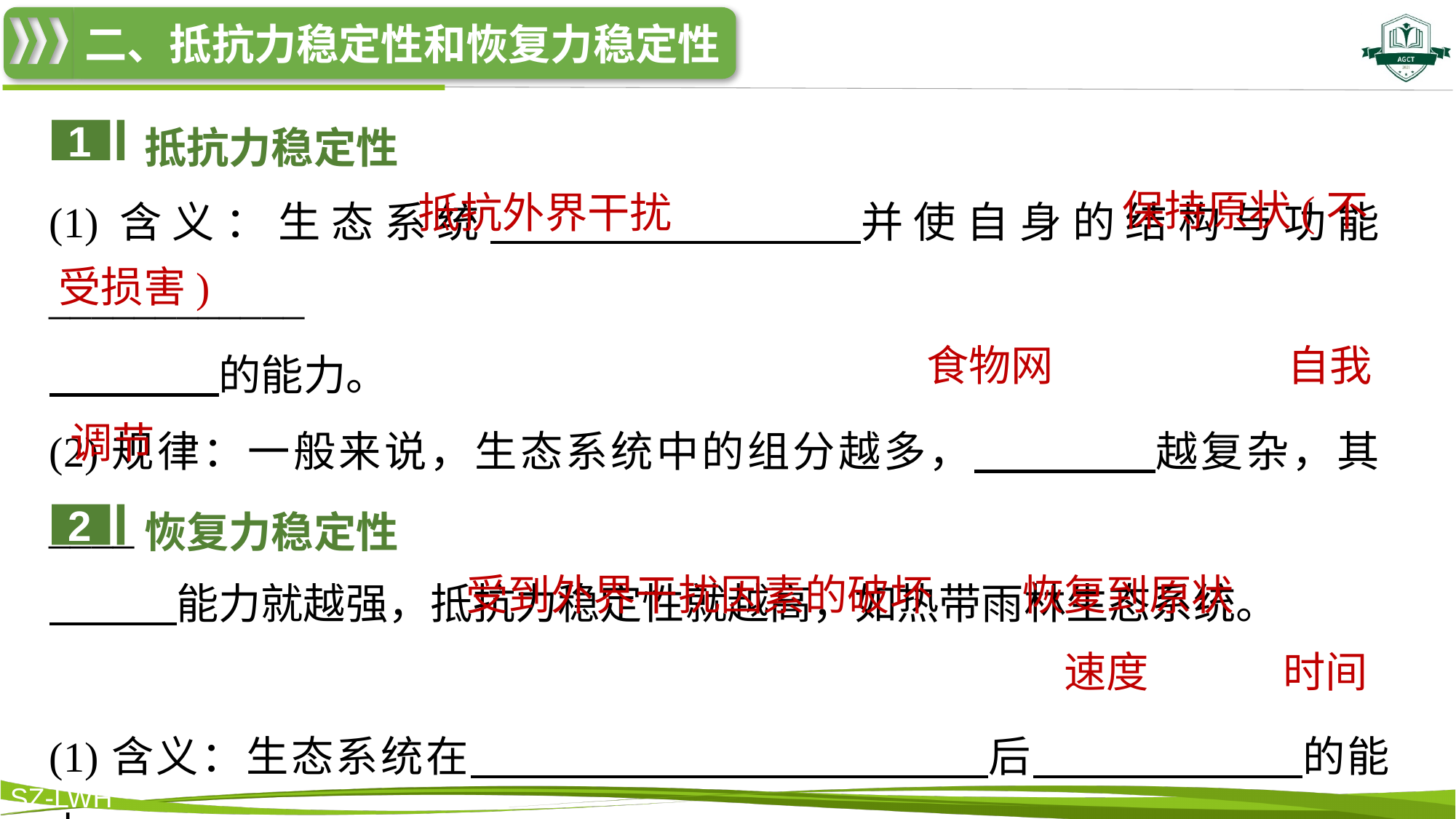

1.抵抗力稳定性
(1)含义：生态系统　　　　　　　并使自身的结构与功能____________
　　　　的能力。
(2)规律：一般来说，生态系统中的组分越多，　　　　越复杂，其____
　　　能力就越强，抵抗力稳定性就越高，如热带雨林生态系统。
2.恢复力稳定性
(1)含义：生态系统在　　　　　　　　　　　  后　　　　　　的能力。
(2)特点：生态系统在受到不同的干扰(破坏)后，其恢复　　与恢复_____
是不一样的。
抵抗力稳定性
1
保持原状(不
抵抗外界干扰
受损害)
食物网
自我
调节
恢复力稳定性
2
受到外界干扰因素的破坏
恢复到原状
时间
速度